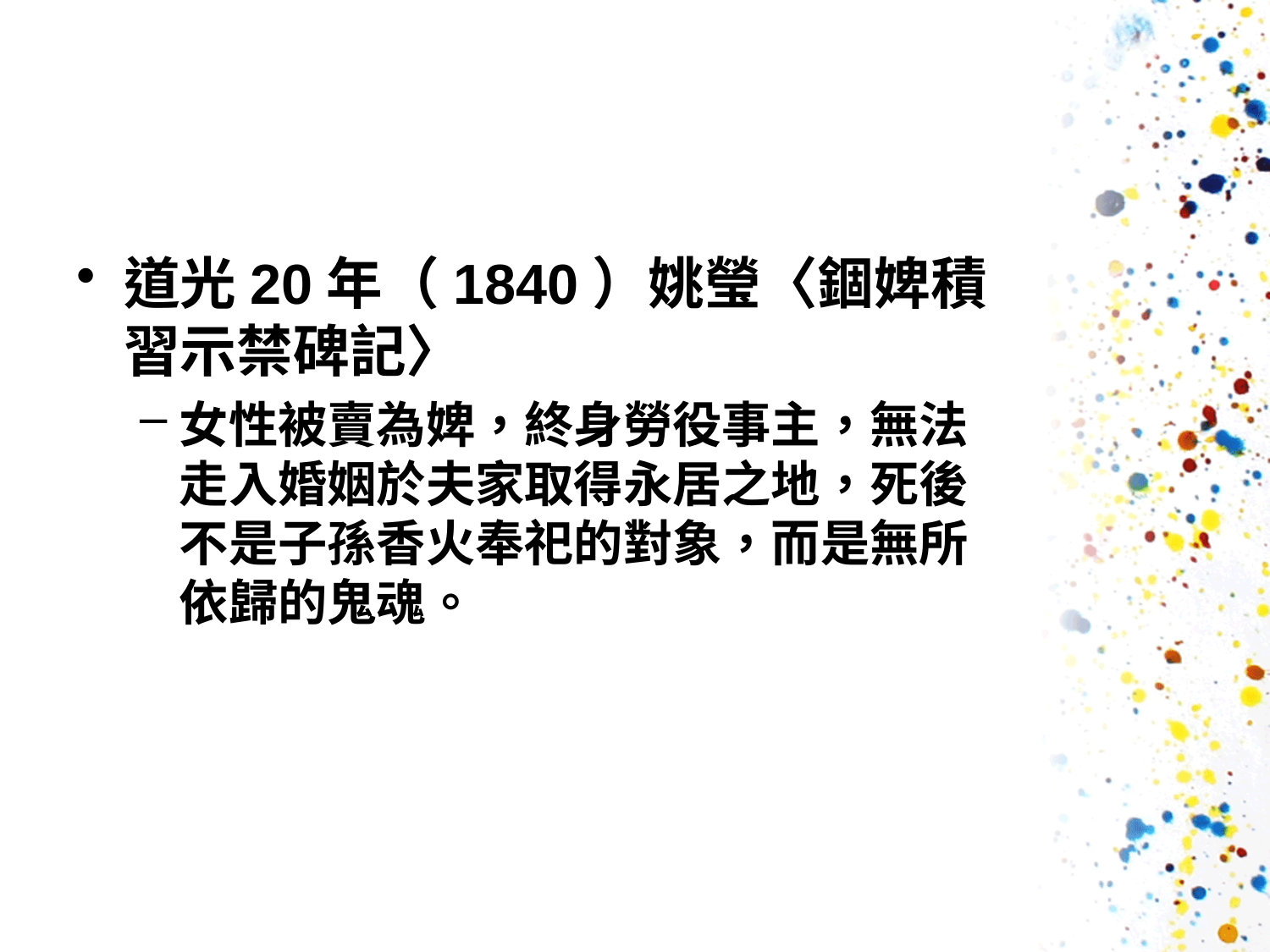

#
道光20年（1840）姚瑩〈錮婢積習示禁碑記〉
女性被賣為婢，終身勞役事主，無法走入婚姻於夫家取得永居之地，死後不是子孫香火奉祀的對象，而是無所依歸的鬼魂。